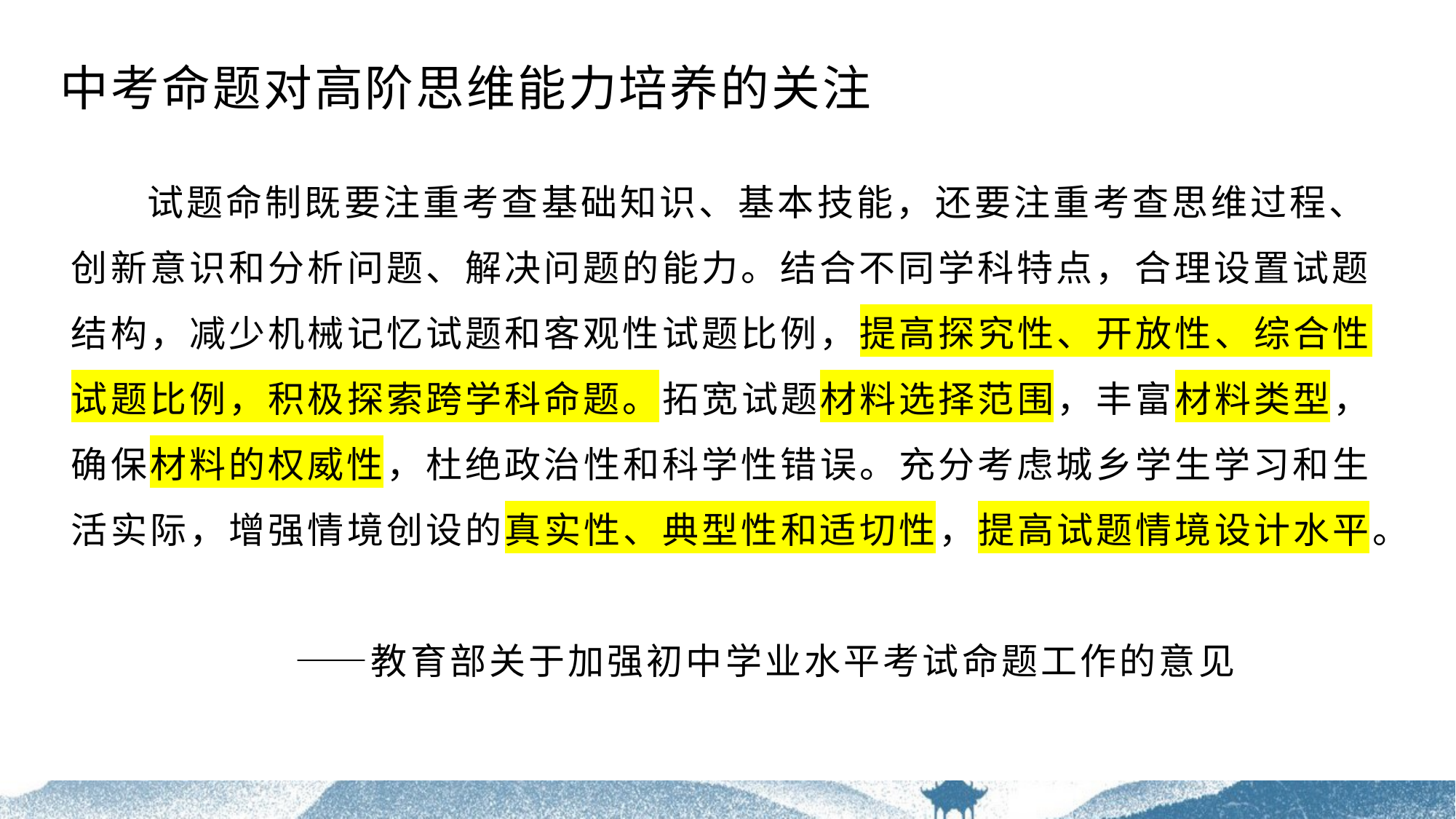

中考命题对高阶思维能力培养的关注
# 试题命制既要注重考查基础知识、基本技能，还要注重考查思维过程、创新意识和分析问题、解决问题的能力。结合不同学科特点，合理设置试题结构，减少机械记忆试题和客观性试题比例，提高探究性、开放性、综合性试题比例，积极探索跨学科命题。拓宽试题材料选择范围，丰富材料类型，确保材料的权威性，杜绝政治性和科学性错误。充分考虑城乡学生学习和生活实际，增强情境创设的真实性、典型性和适切性，提高试题情境设计水平。 ——教育部关于加强初中学业水平考试命题工作的意见